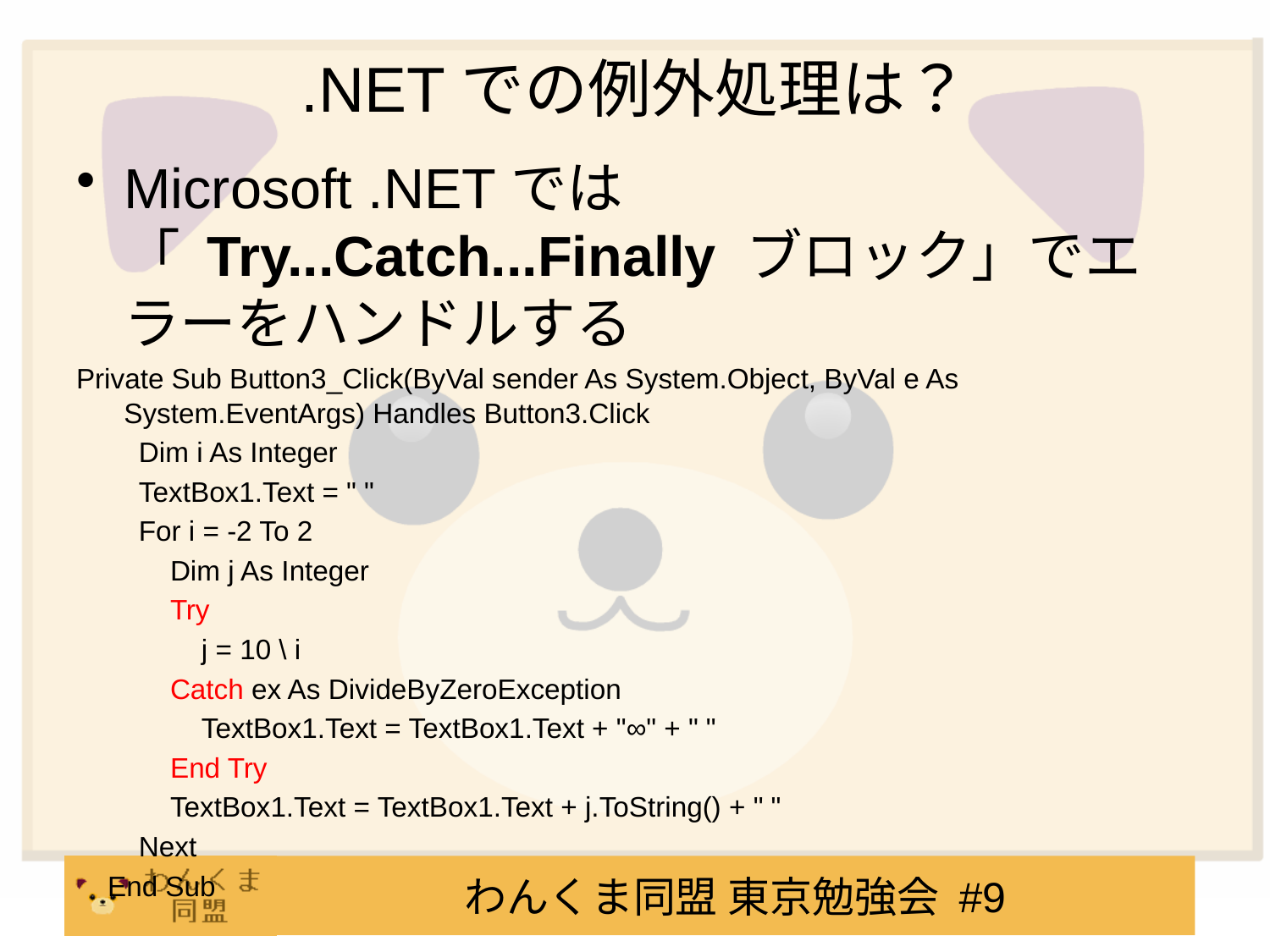

# .NETでの例外処理は？
Microsoft .NETでは「 Try...Catch...Finally ブロック」でエラーをハンドルする
Private Sub Button3_Click(ByVal sender As System.Object, ByVal e As System.EventArgs) Handles Button3.Click
        Dim i As Integer
        TextBox1.Text = " "
        For i = -2 To 2
            Dim j As Integer
            Try
                j = 10 \ i
            Catch ex As DivideByZeroException
                TextBox1.Text = TextBox1.Text + "∞" + " "
            End Try
            TextBox1.Text = TextBox1.Text + j.ToString() + " "
        Next
    End Sub